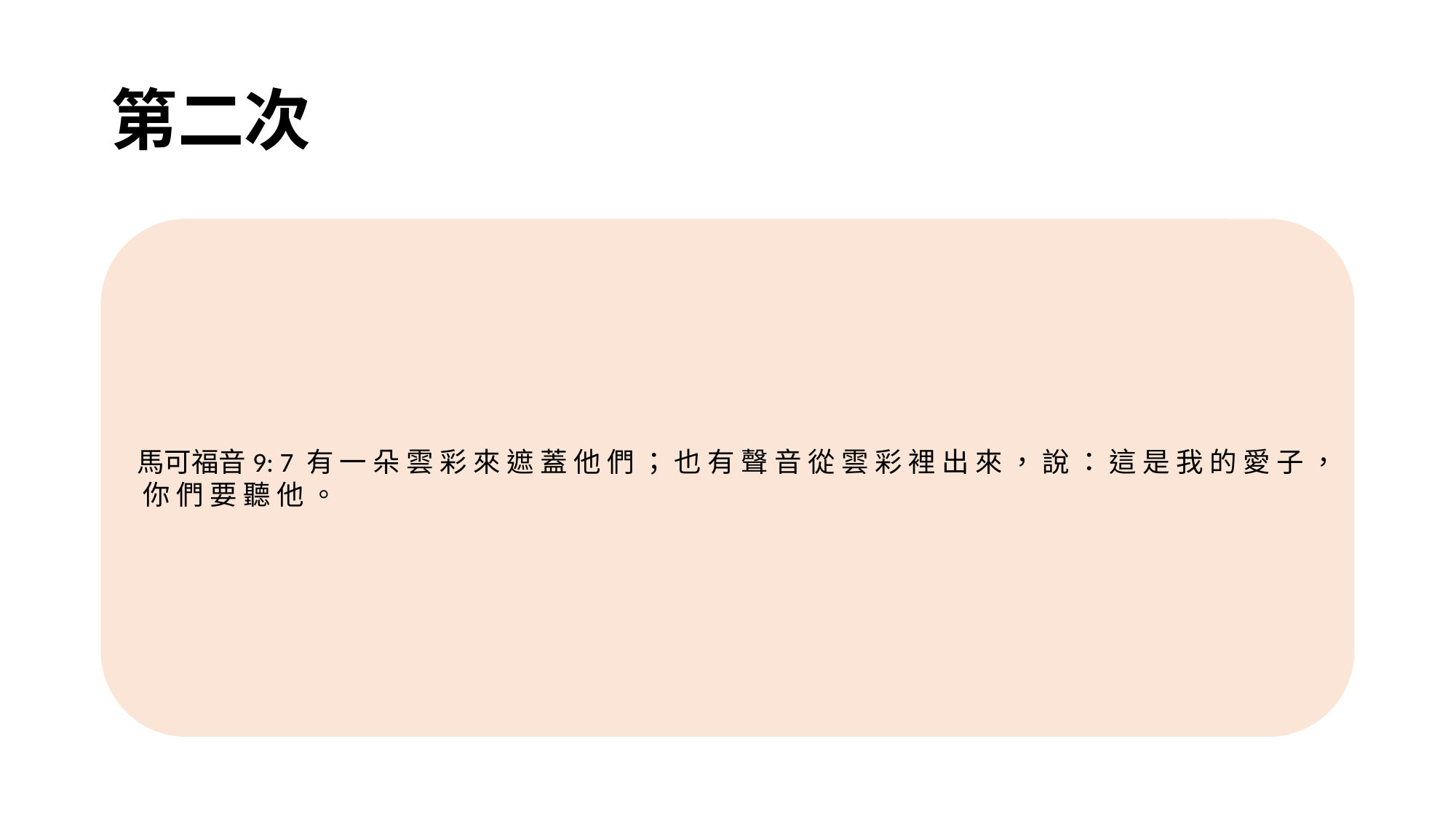

# 第二次
馬可福音9: 7 有 一 朵 雲 彩 來 遮 蓋 他 們 ； 也 有 聲 音 從 雲 彩 裡 出 來 ， 說 ： 這 是 我 的 愛 子 ， 你 們 要 聽 他 。